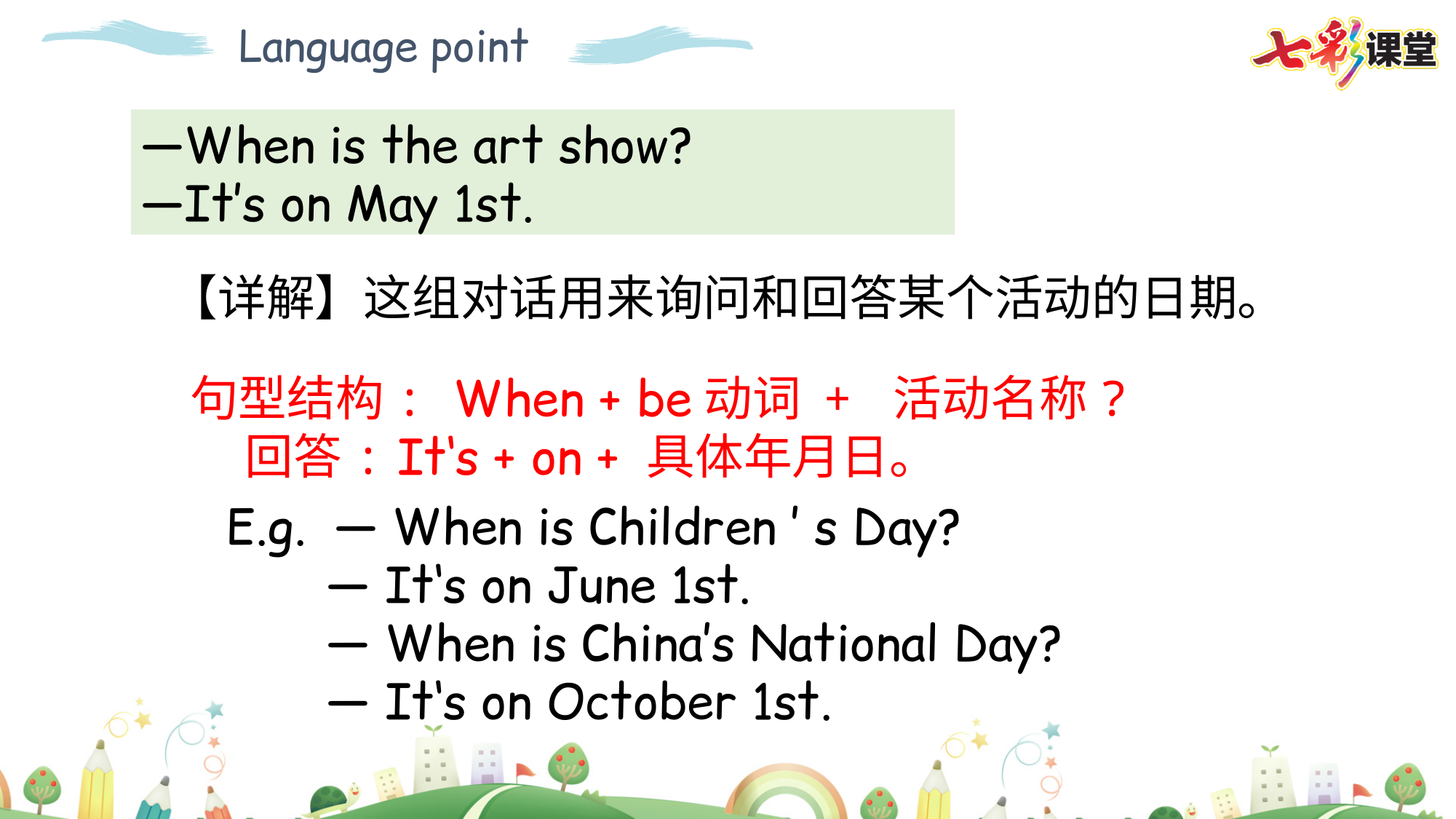

Language point

—When is the art show?
—It’s on May 1st.
【详解】这组对话用来询问和回答某个活动的日期。
句型结构: When + be动词 + 活动名称?
    回答: It‘s + on + 具体年月日。
E.g.  — When is Children ’ s Day?
       — It‘s on June 1st.
       — When is China’s National Day?
       — It‘s on October 1st.